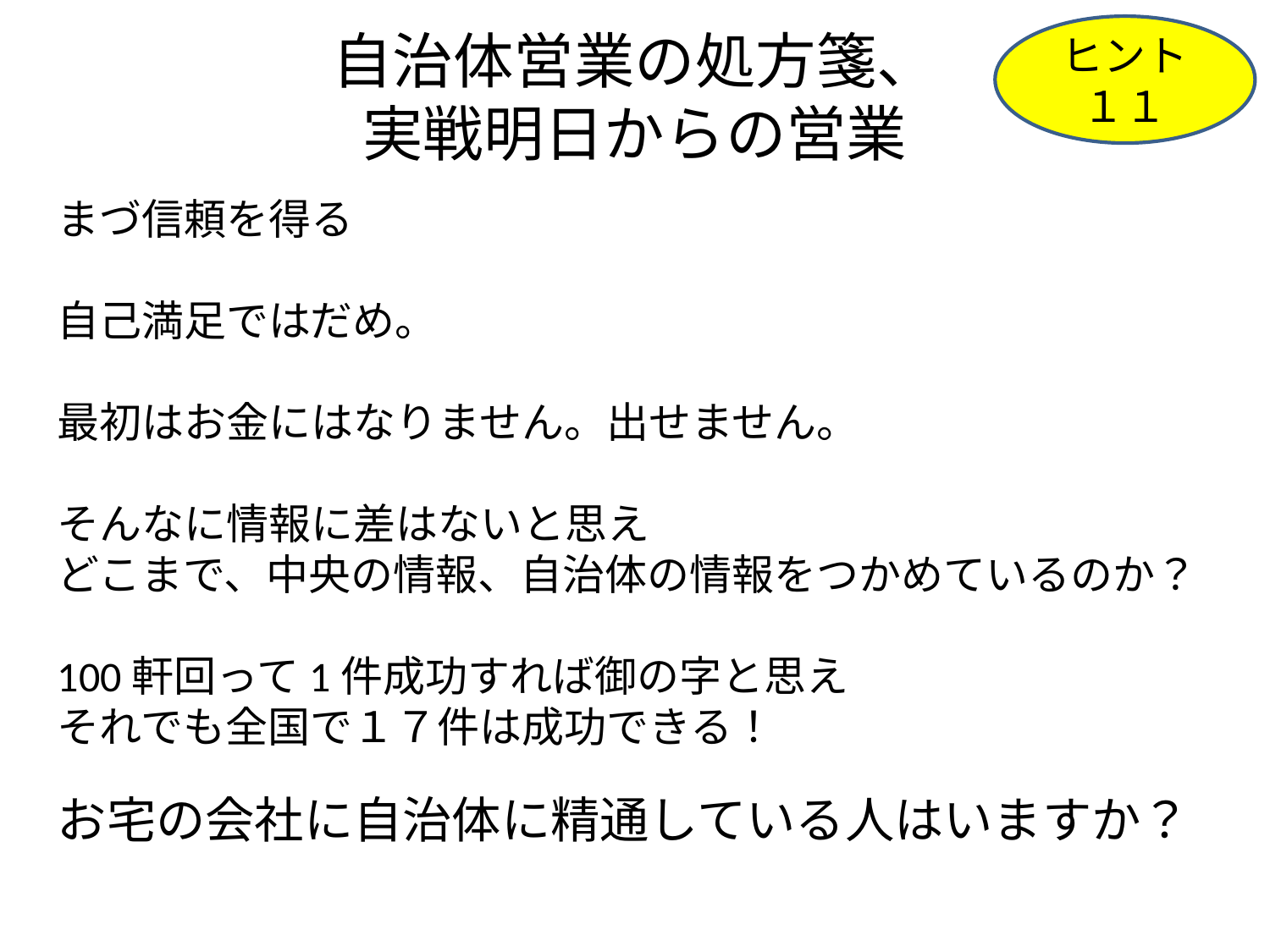

# 自治体営業の処方箋、 実戦明日からの営業
ヒント１１
まづ信頼を得る

自己満足ではだめ。

最初はお金にはなりません。出せません。

そんなに情報に差はないと思え
どこまで、中央の情報、自治体の情報をつかめているのか？

100軒回って1件成功すれば御の字と思え
それでも全国で１７件は成功できる！

お宅の会社に自治体に精通している人はいますか？